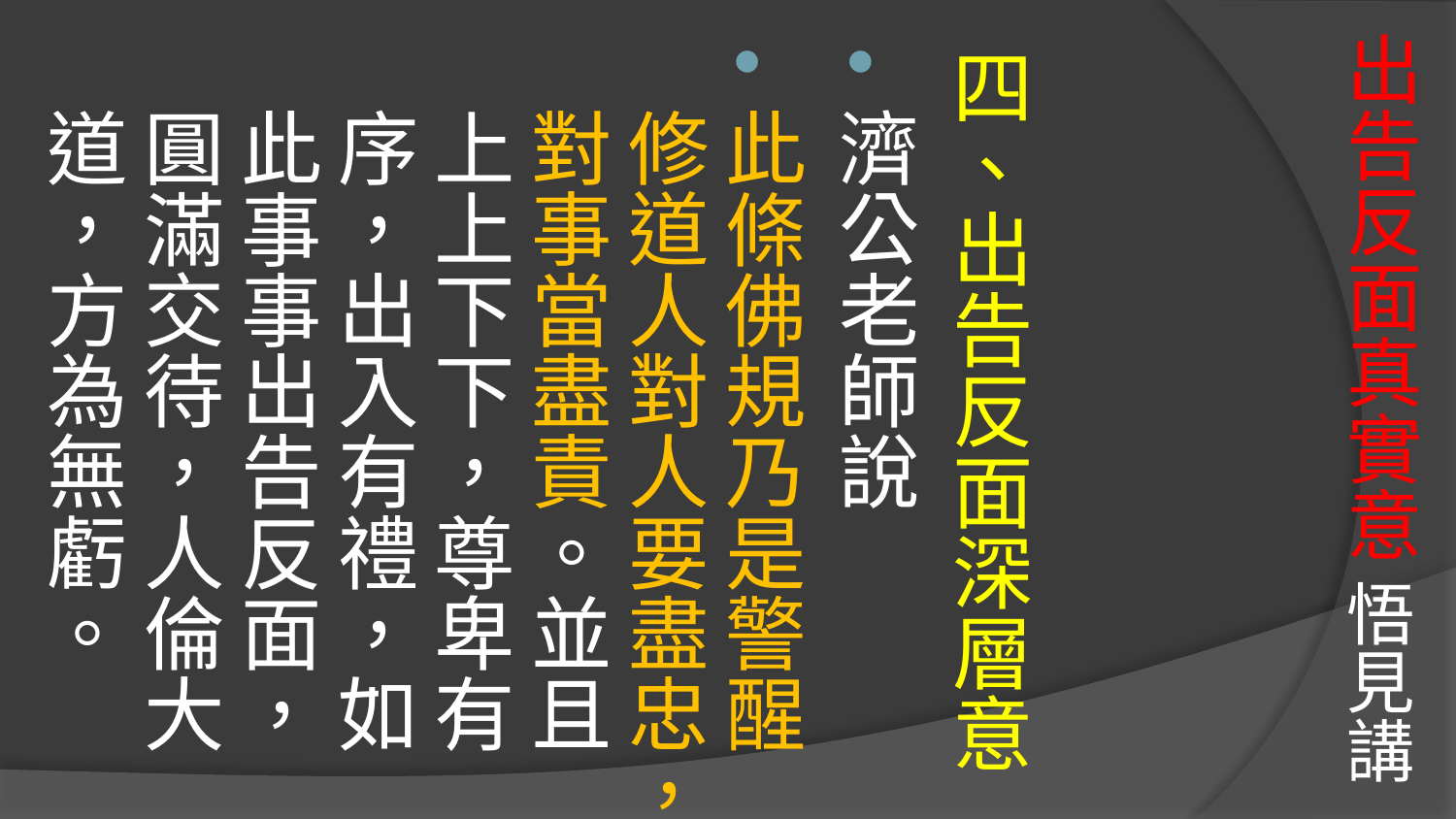

# 出告反面真實意 悟見講
四、出告反面深層意
濟公老師說
此條佛規乃是警醒修道人對人要盡忠，對事當盡責。並且上上下下，尊卑有序，出入有禮，如此事事出告反面，圓滿交待，人倫大道，方為無虧。